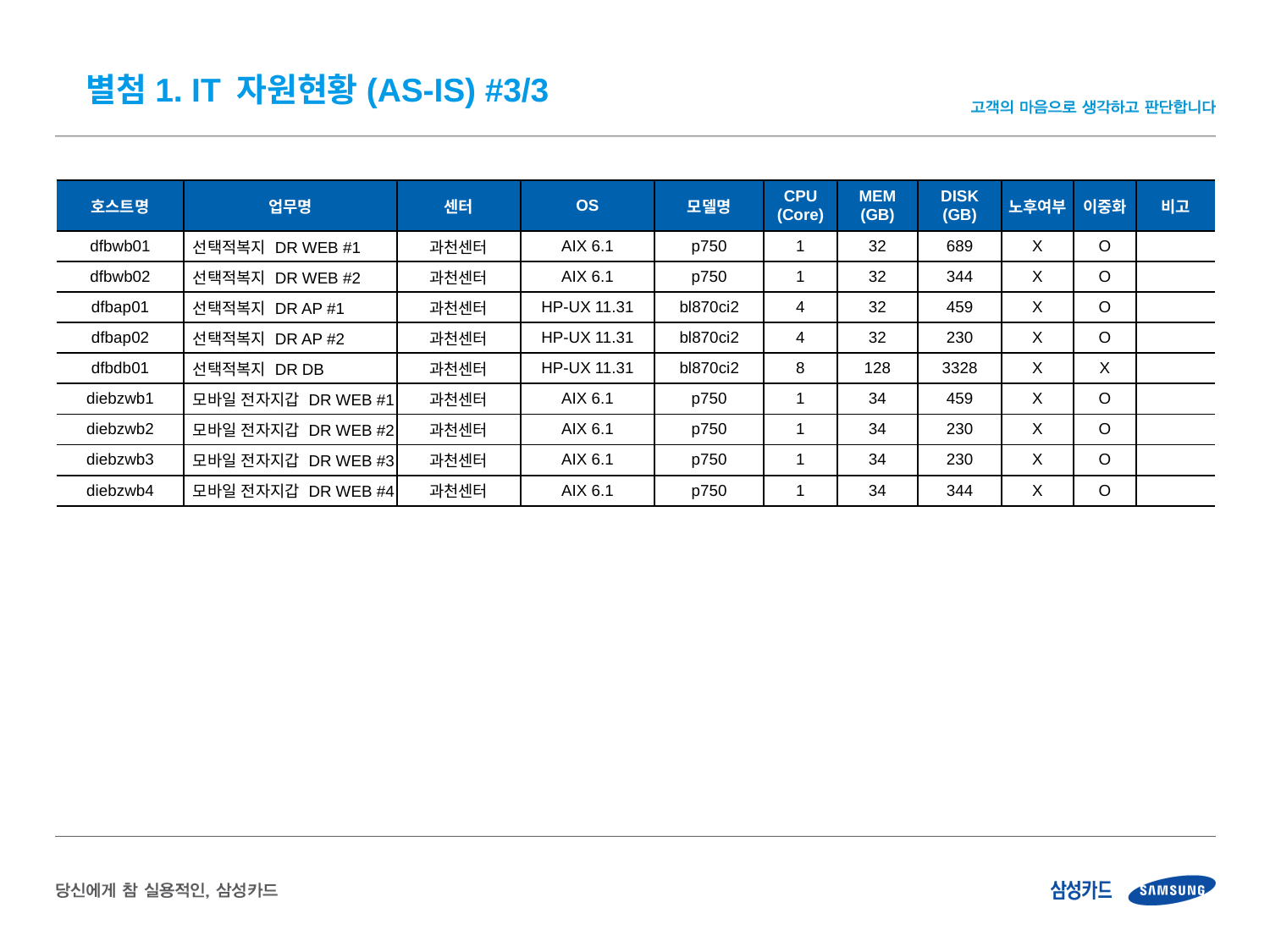

별첨1. IT 자원현황(AS-IS) #3/3
| 호스트명 | 업무명 | 센터 | OS | 모델명 | CPU (Core) | MEM (GB) | DISK (GB) | 노후여부 | 이중화 | 비고 |
| --- | --- | --- | --- | --- | --- | --- | --- | --- | --- | --- |
| dfbwb01 | 선택적복지 DR WEB #1 | 과천센터 | AIX 6.1 | p750 | 1 | 32 | 689 | X | O |  |
| dfbwb02 | 선택적복지 DR WEB #2 | 과천센터 | AIX 6.1 | p750 | 1 | 32 | 344 | X | O |  |
| dfbap01 | 선택적복지 DR AP #1 | 과천센터 | HP-UX 11.31 | bl870ci2 | 4 | 32 | 459 | X | O |  |
| dfbap02 | 선택적복지 DR AP #2 | 과천센터 | HP-UX 11.31 | bl870ci2 | 4 | 32 | 230 | X | O |  |
| dfbdb01 | 선택적복지 DR DB | 과천센터 | HP-UX 11.31 | bl870ci2 | 8 | 128 | 3328 | X | X |  |
| diebzwb1 | 모바일 전자지갑 DR WEB #1 | 과천센터 | AIX 6.1 | p750 | 1 | 34 | 459 | X | O |  |
| diebzwb2 | 모바일 전자지갑 DR WEB #2 | 과천센터 | AIX 6.1 | p750 | 1 | 34 | 230 | X | O |  |
| diebzwb3 | 모바일 전자지갑 DR WEB #3 | 과천센터 | AIX 6.1 | p750 | 1 | 34 | 230 | X | O |  |
| diebzwb4 | 모바일 전자지갑 DR WEB #4 | 과천센터 | AIX 6.1 | p750 | 1 | 34 | 344 | X | O |  |